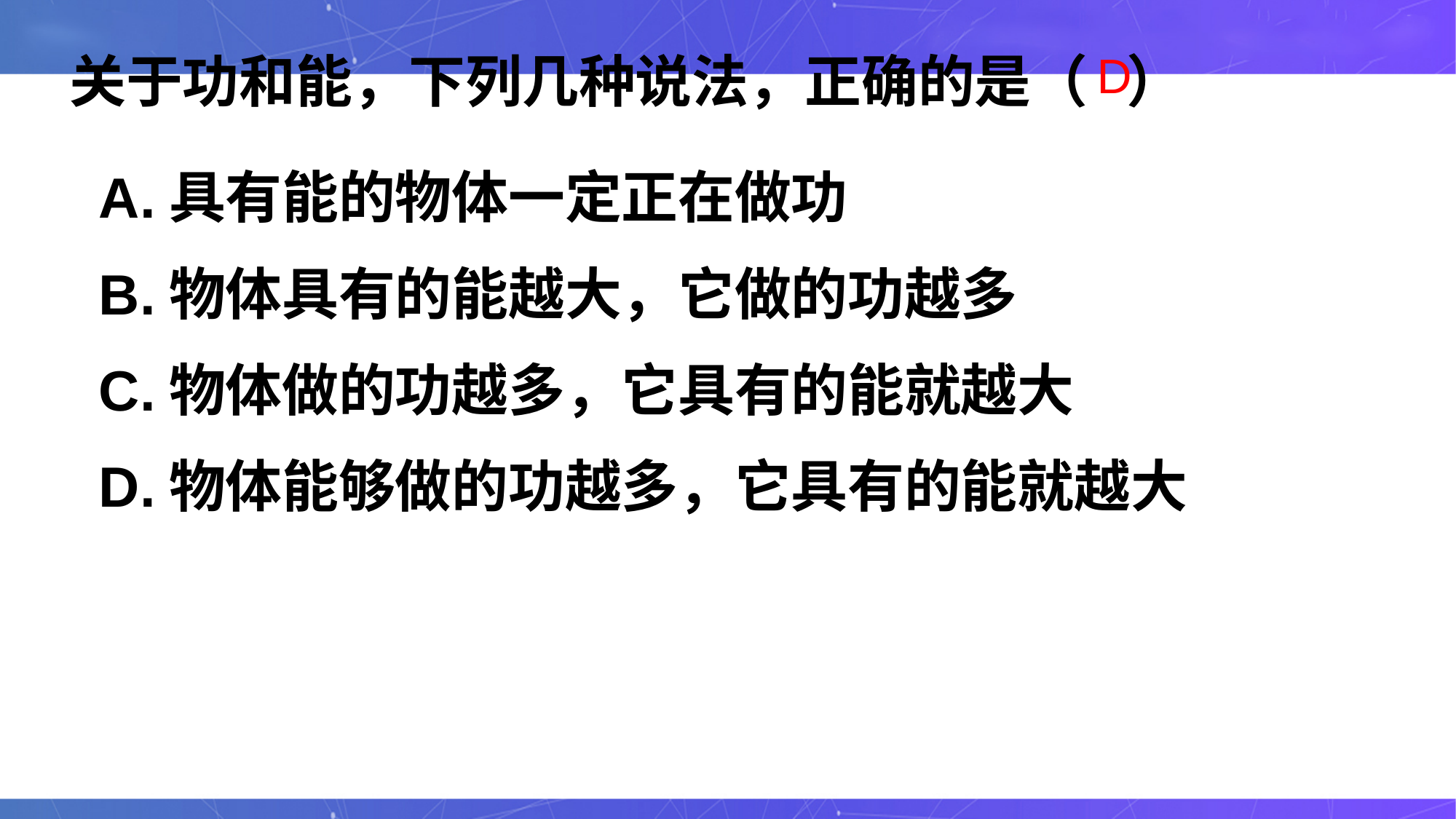

D
关于功和能，下列几种说法，正确的是（   ）
A.具有能的物体一定正在做功
B.物体具有的能越大，它做的功越多
C.物体做的功越多，它具有的能就越大
D.物体能够做的功越多，它具有的能就越大